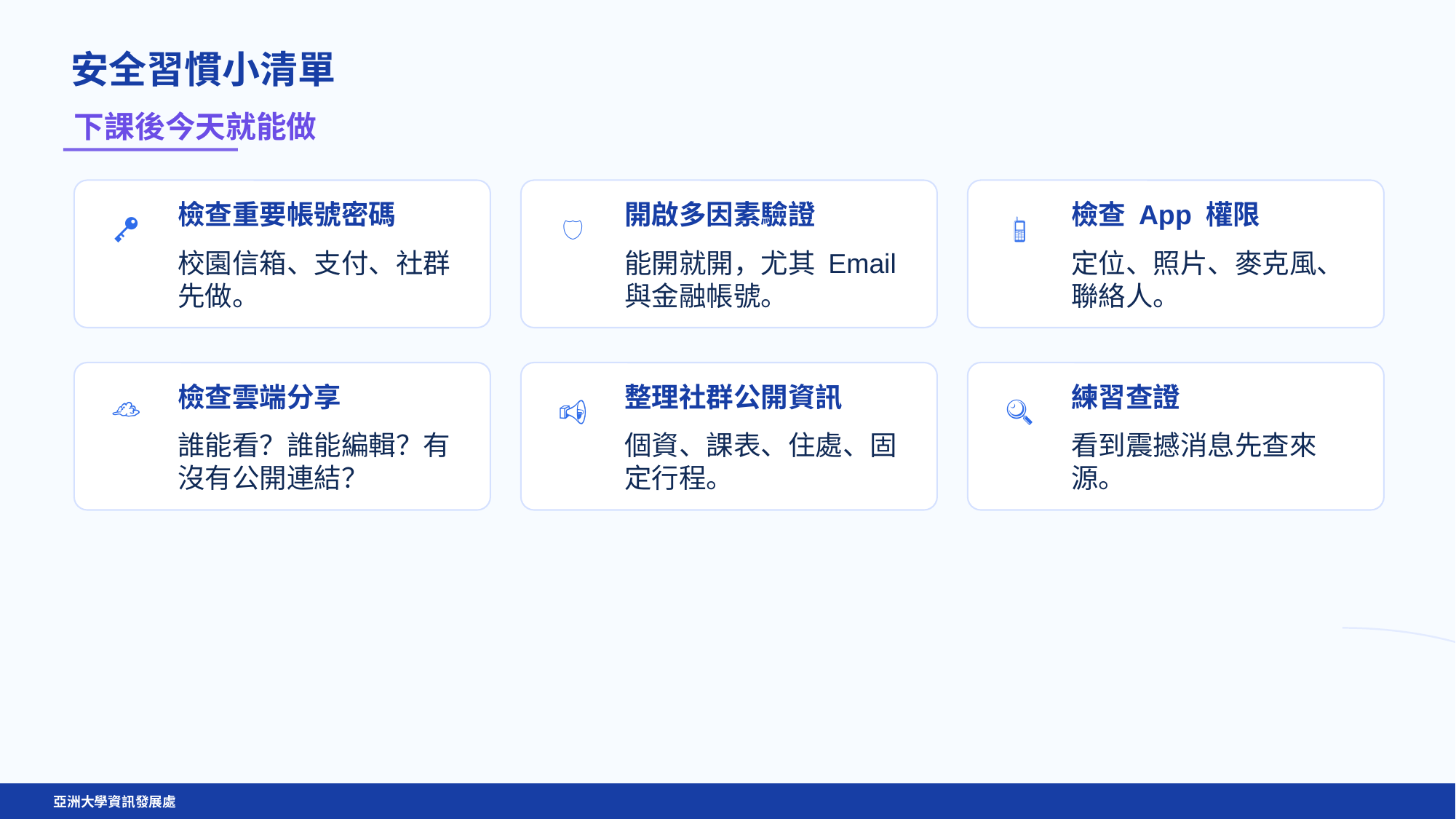

安全習慣小清單
下課後今天就能做

檢查重要帳號密碼
開啟多因素驗證
檢查 App 權限
🔑
🛡️
📱
校園信箱、支付、社群先做。
能開就開，尤其 Email 與金融帳號。
定位、照片、麥克風、聯絡人。

檢查雲端分享
整理社群公開資訊
練習查證
☁️
📢
🔍
誰能看？誰能編輯？有沒有公開連結？
個資、課表、住處、固定行程。
看到震撼消息先查來源。

亞洲大學資訊發展處